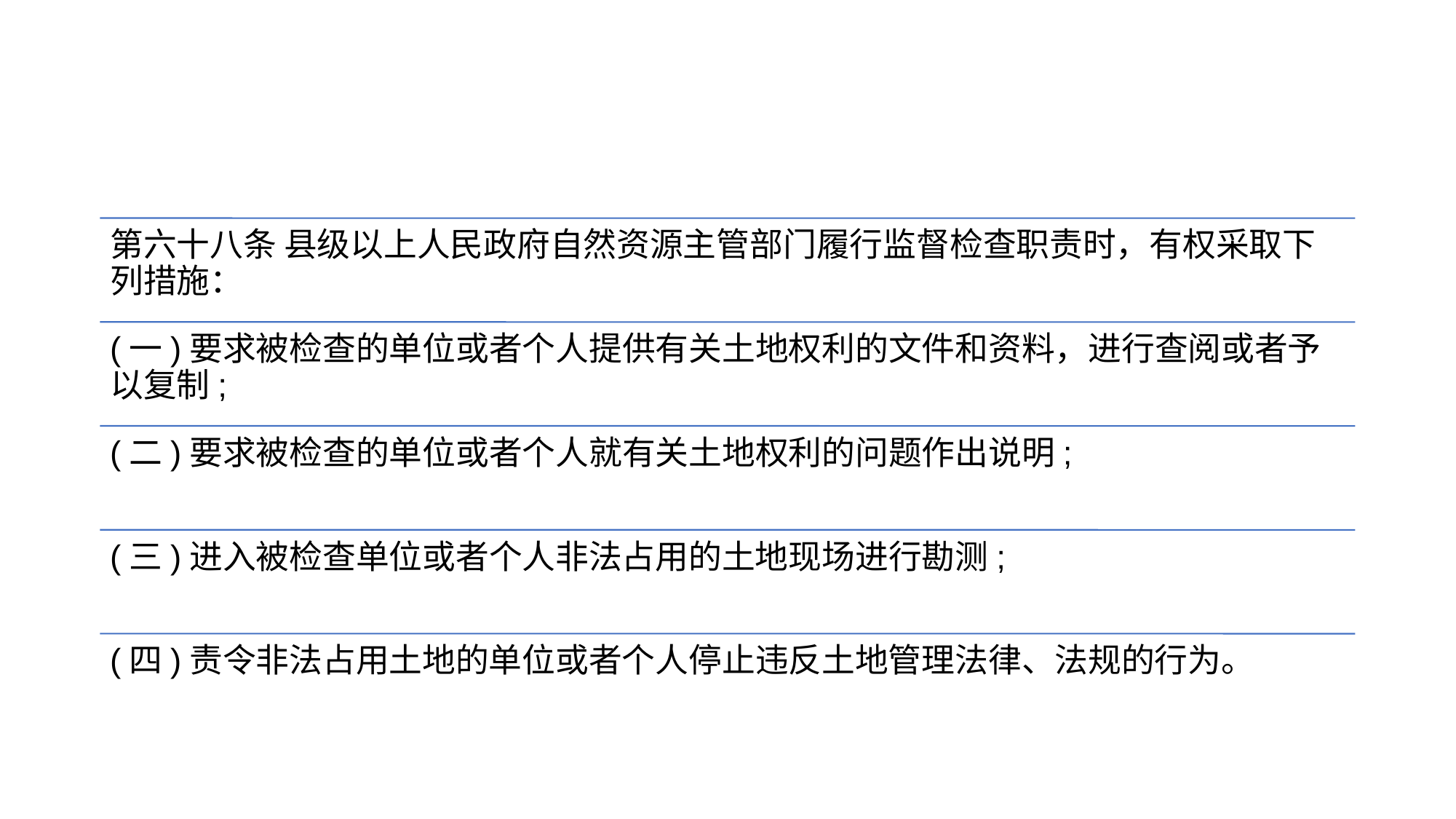

第六十八条 县级以上人民政府自然资源主管部门履行监督检查职责时，有权采取下列措施：
(一)要求被检查的单位或者个人提供有关土地权利的文件和资料，进行查阅或者予以复制;
(二)要求被检查的单位或者个人就有关土地权利的问题作出说明;
(三)进入被检查单位或者个人非法占用的土地现场进行勘测;
(四)责令非法占用土地的单位或者个人停止违反土地管理法律、法规的行为。